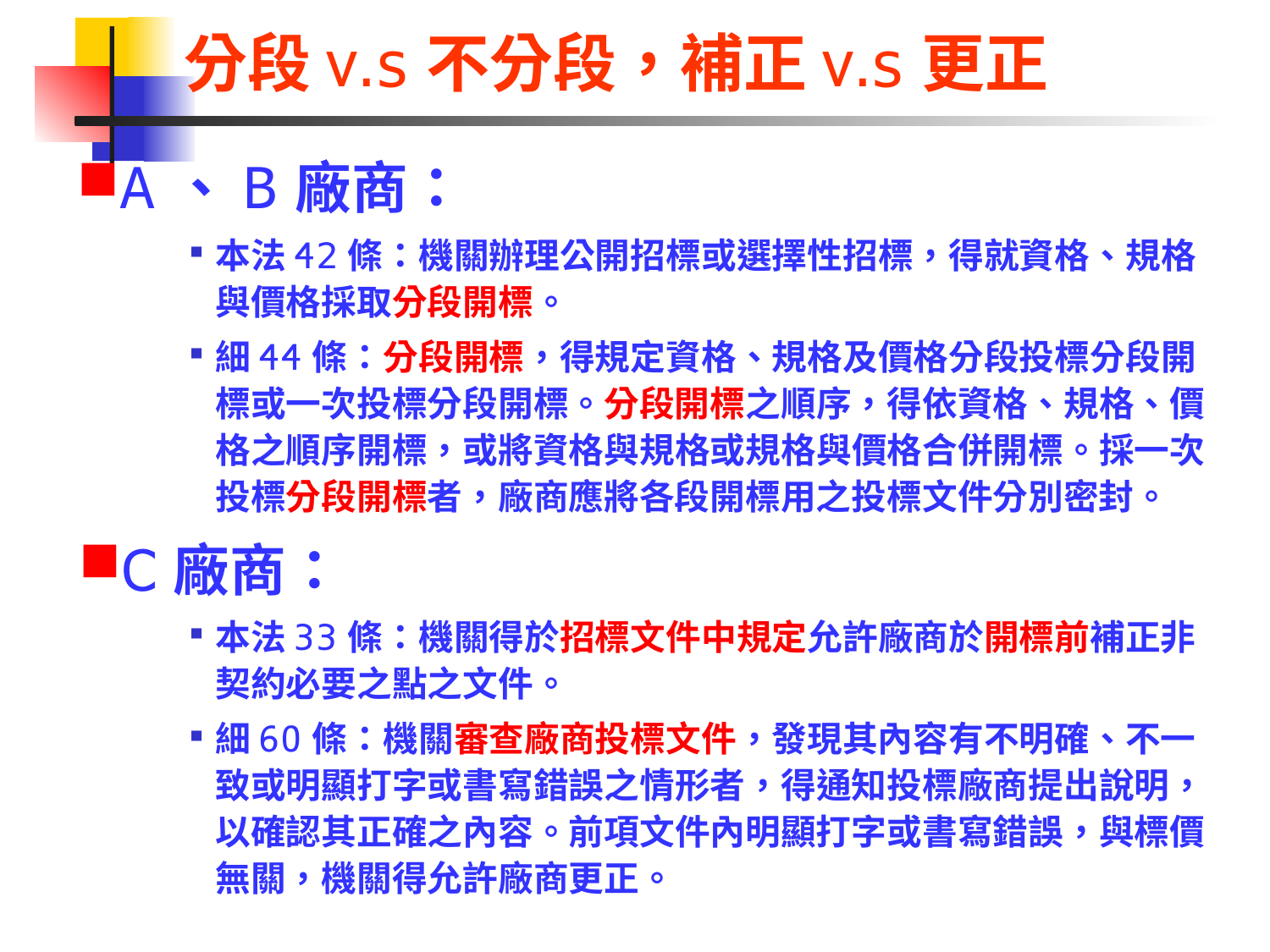

分段v.s不分段，補正v.s更正
A、B廠商：
本法42條：機關辦理公開招標或選擇性招標，得就資格、規格與價格採取分段開標。
細44條：分段開標，得規定資格、規格及價格分段投標分段開標或一次投標分段開標。分段開標之順序，得依資格、規格、價格之順序開標，或將資格與規格或規格與價格合併開標。採一次投標分段開標者，廠商應將各段開標用之投標文件分別密封。
C廠商：
本法33條：機關得於招標文件中規定允許廠商於開標前補正非契約必要之點之文件。
細60條：機關審查廠商投標文件，發現其內容有不明確、不一致或明顯打字或書寫錯誤之情形者，得通知投標廠商提出說明，以確認其正確之內容。前項文件內明顯打字或書寫錯誤，與標價無關，機關得允許廠商更正。